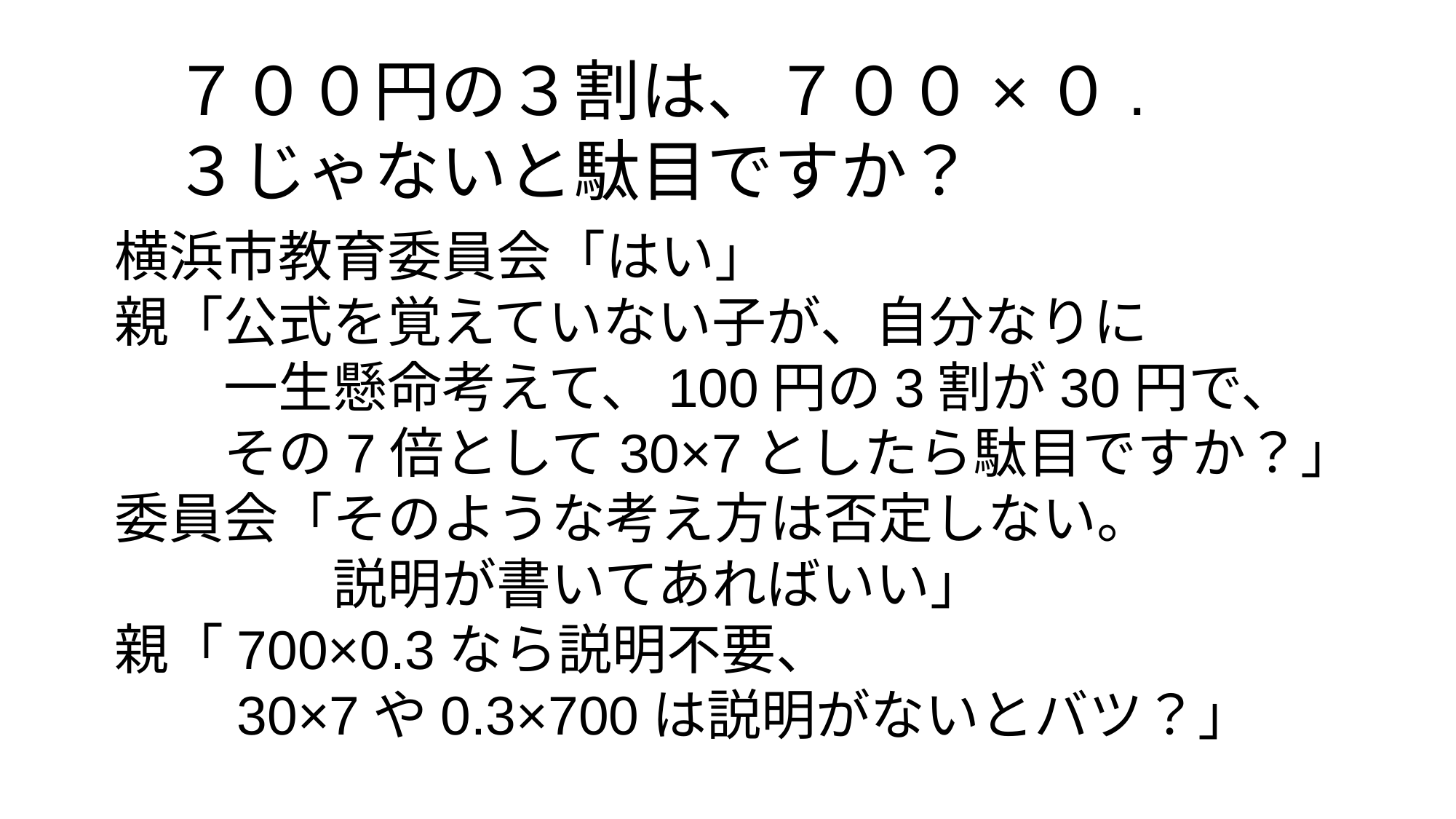

７００円の３割は、７００×０.３じゃないと駄目ですか？
横浜市教育委員会「はい」
親「公式を覚えていない子が、自分なりに
　　一生懸命考えて、100円の3割が30円で、
　　その7倍として30×7としたら駄目ですか？」
委員会「そのような考え方は否定しない。
　　　　説明が書いてあればいい」
親「700×0.3なら説明不要、
　　30×7や0.3×700は説明がないとバツ？」